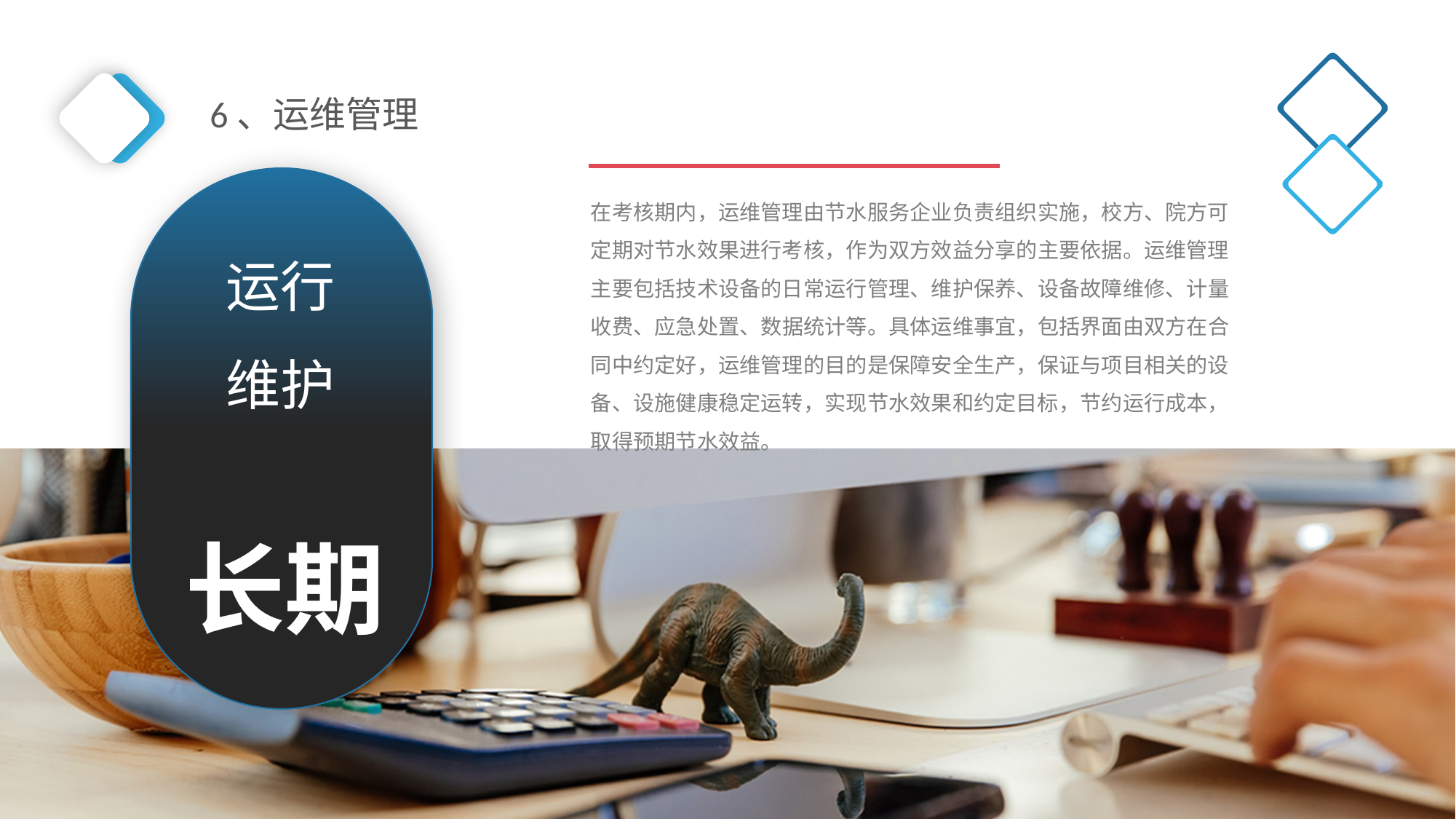

6、运维管理

在考核期内，运维管理由节水服务企业负责组织实施，校方、院方可定期对节水效果进行考核，作为双方效益分享的主要依据。运维管理主要包括技术设备的日常运行管理、维护保养、设备故障维修、计量收费、应急处置、数据统计等。具体运维事宜，包括界面由双方在合同中约定好，运维管理的目的是保障安全生产，保证与项目相关的设备、设施健康稳定运转，实现节水效果和约定目标，节约运行成本，取得预期节水效益。
运行
维护

长期